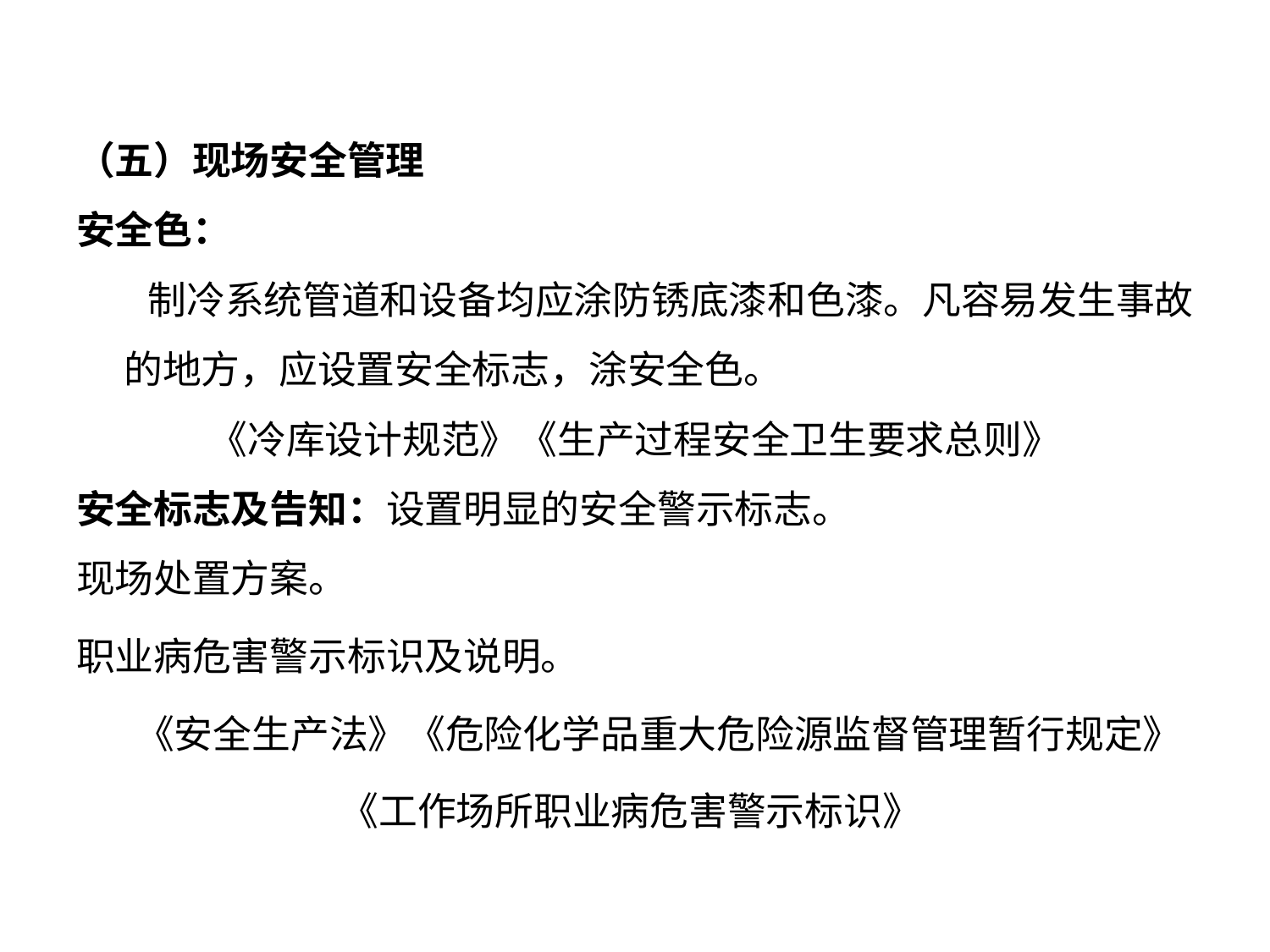

（五）现场安全管理
安全色：
       制冷系统管道和设备均应涂防锈底漆和色漆。凡容易发生事故的地方，应设置安全标志，涂安全色。
《冷库设计规范》《生产过程安全卫生要求总则》
安全标志及告知：设置明显的安全警示标志。
现场处置方案。
职业病危害警示标识及说明。
	《安全生产法》《危险化学品重大危险源监督管理暂行规定》
《工作场所职业病危害警示标识》

98